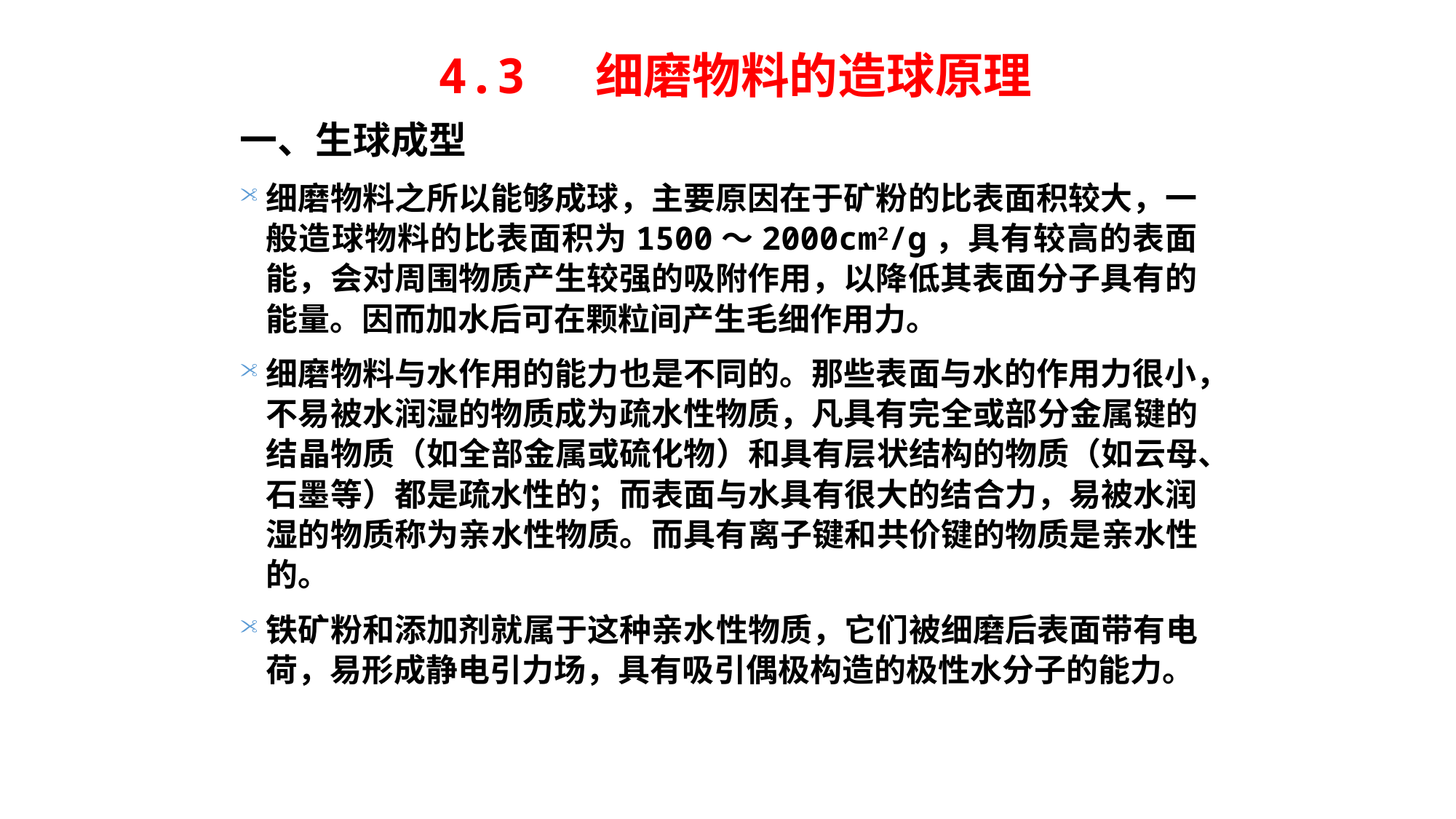

4.3  细磨物料的造球原理
一、生球成型
细磨物料之所以能够成球，主要原因在于矿粉的比表面积较大，一般造球物料的比表面积为1500～2000cm2/g，具有较高的表面能，会对周围物质产生较强的吸附作用，以降低其表面分子具有的能量。因而加水后可在颗粒间产生毛细作用力。
细磨物料与水作用的能力也是不同的。那些表面与水的作用力很小，不易被水润湿的物质成为疏水性物质，凡具有完全或部分金属键的结晶物质（如全部金属或硫化物）和具有层状结构的物质（如云母、石墨等）都是疏水性的；而表面与水具有很大的结合力，易被水润湿的物质称为亲水性物质。而具有离子键和共价键的物质是亲水性的。
铁矿粉和添加剂就属于这种亲水性物质，它们被细磨后表面带有电荷，易形成静电引力场，具有吸引偶极构造的极性水分子的能力。
8